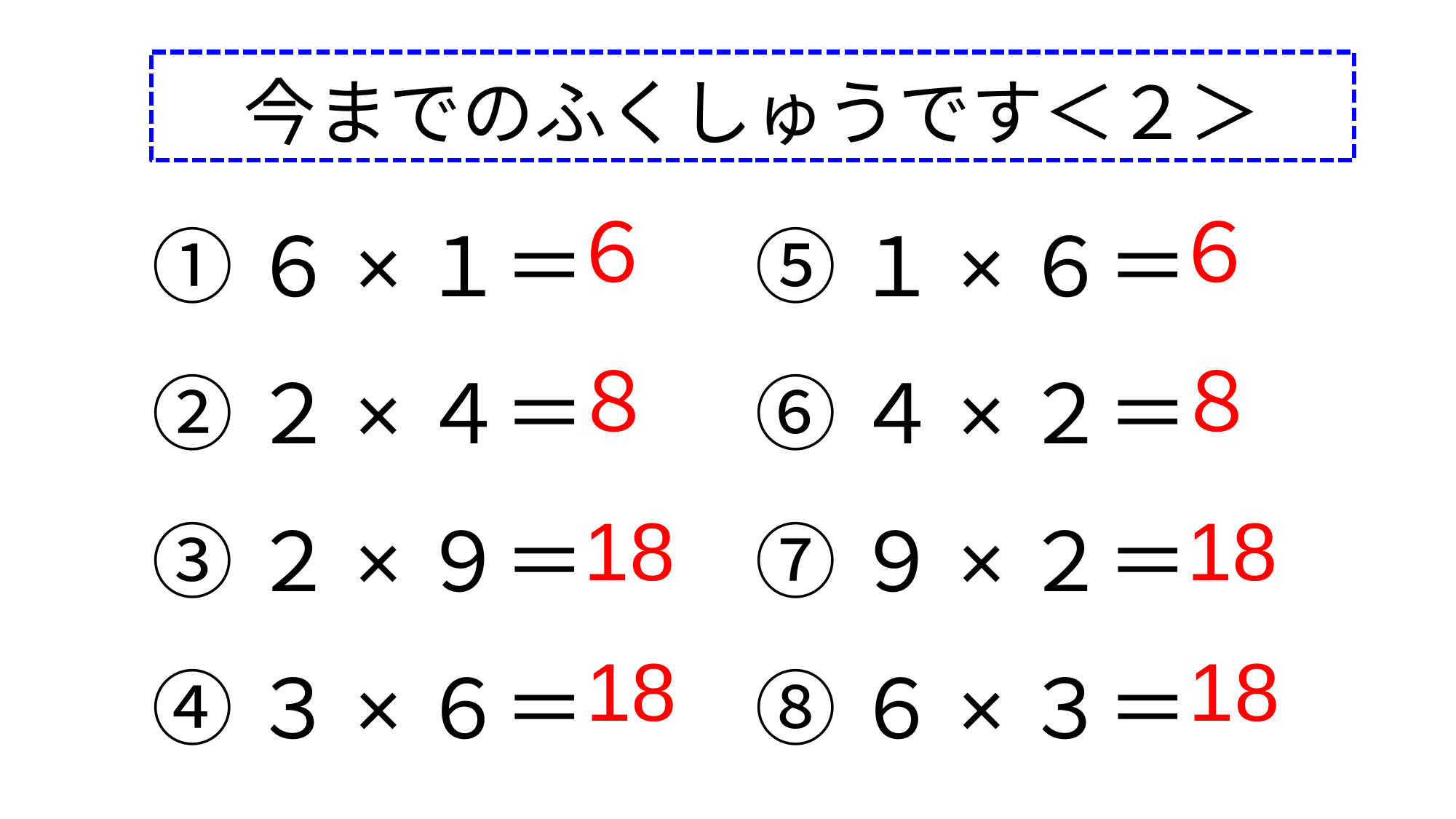

今までのふくしゅうです＜２＞
①６×１＝
②２×４＝
③２×９＝
④３×６＝
⑤１×６＝
⑥４×２＝
⑦９×２＝
⑧６×３＝
６
６
８
８
18
18
18
18